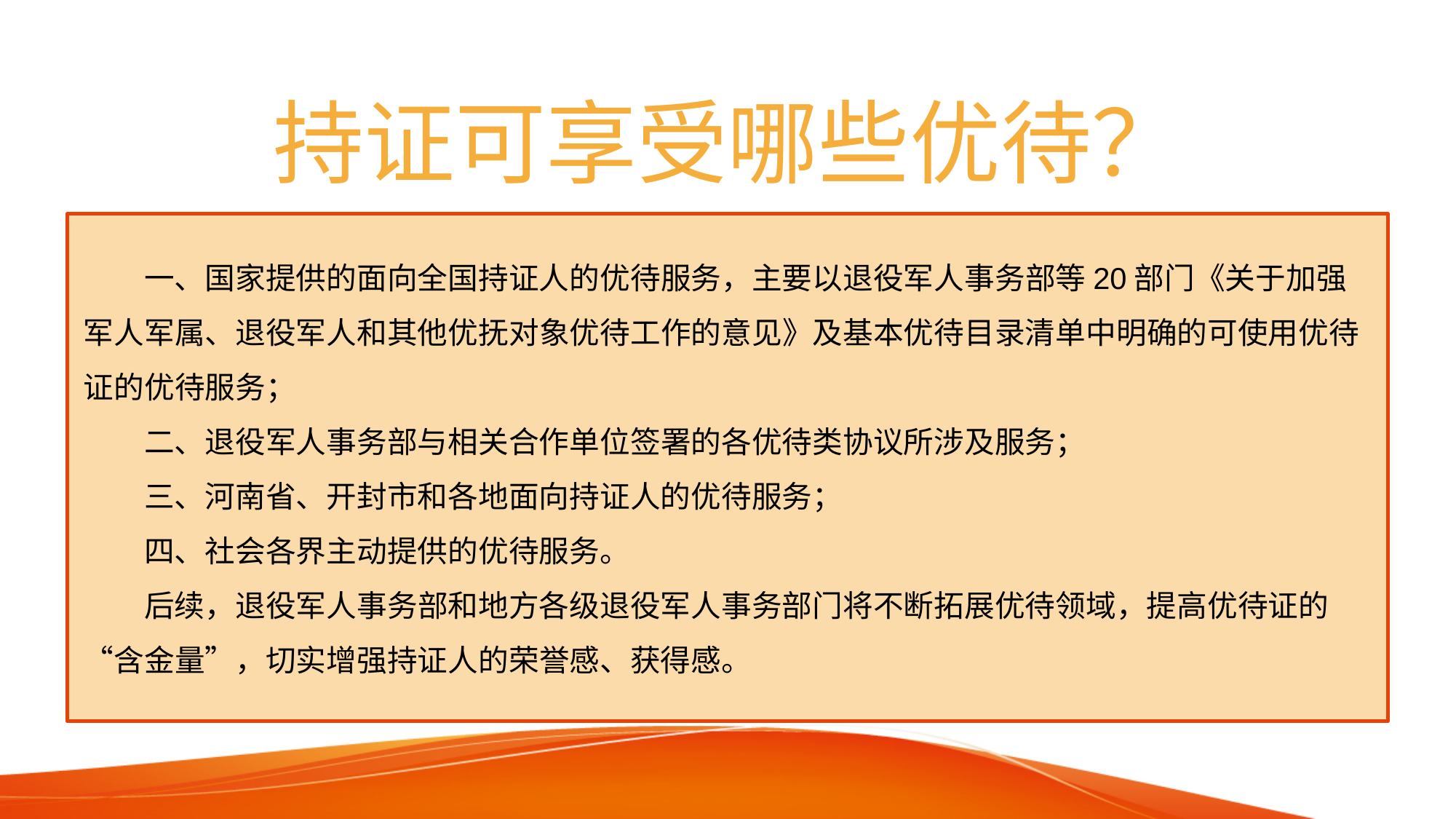

持证可享受哪些优待？

一、国家提供的面向全国持证人的优待服务，主要以退役军人事务部等20部门《关于加强军人军属、退役军人和其他优抚对象优待工作的意见》及基本优待目录清单中明确的可使用优待证的优待服务；
二、退役军人事务部与相关合作单位签署的各优待类协议所涉及服务；
三、河南省、开封市和各地面向持证人的优待服务；
四、社会各界主动提供的优待服务。
后续，退役军人事务部和地方各级退役军人事务部门将不断拓展优待领域，提高优待证的“含金量”，切实增强持证人的荣誉感、获得感。